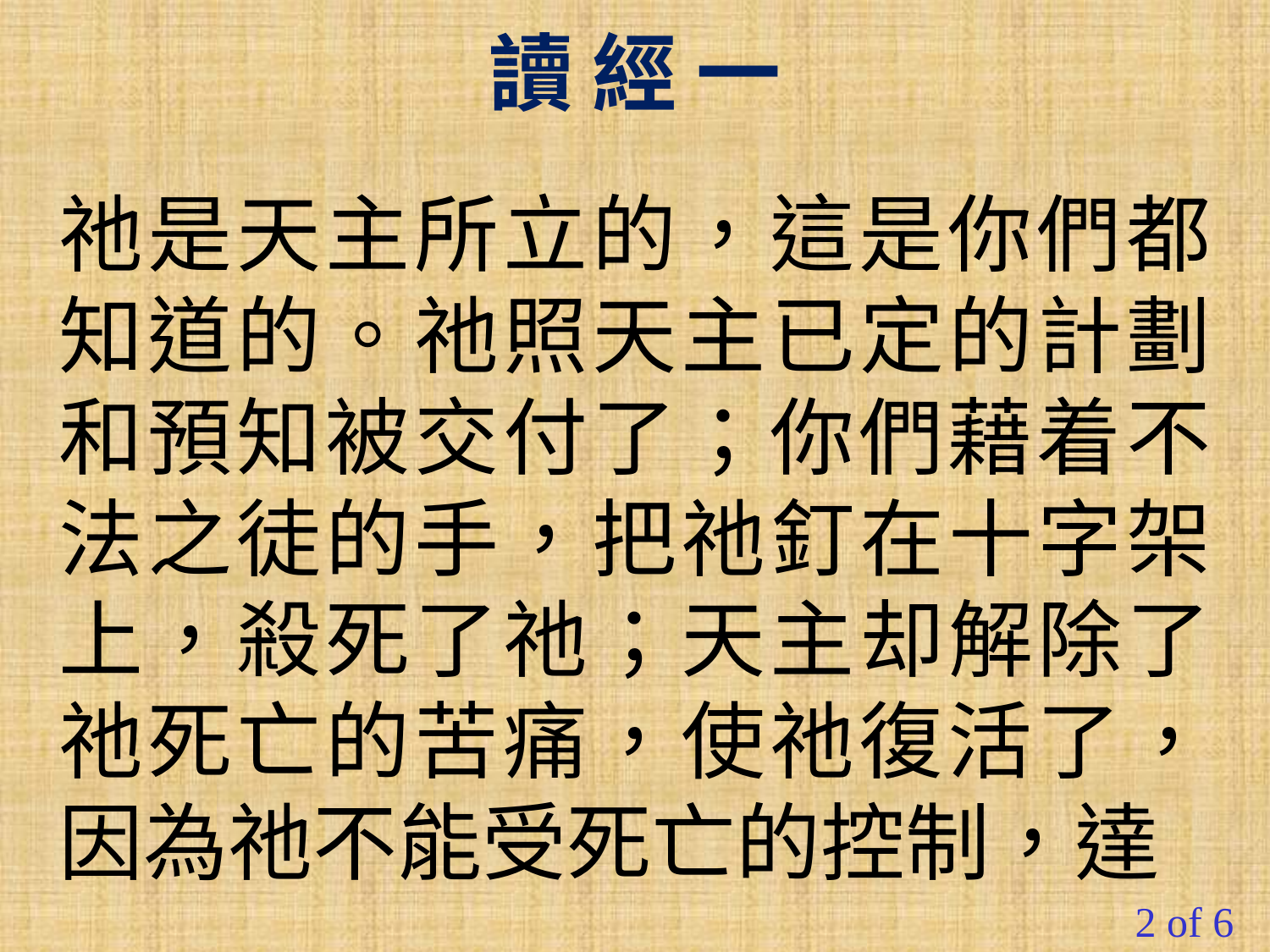

讀 經 一

祂是天主所立的，這是你們都知道的。祂照天主已定的計劃和預知被交付了；你們藉着不法之徒的手，把祂釘在十字架上，殺死了祂；天主却解除了祂死亡的苦痛，使祂復活了，因為祂不能受死亡的控制，達
#
2 of 6